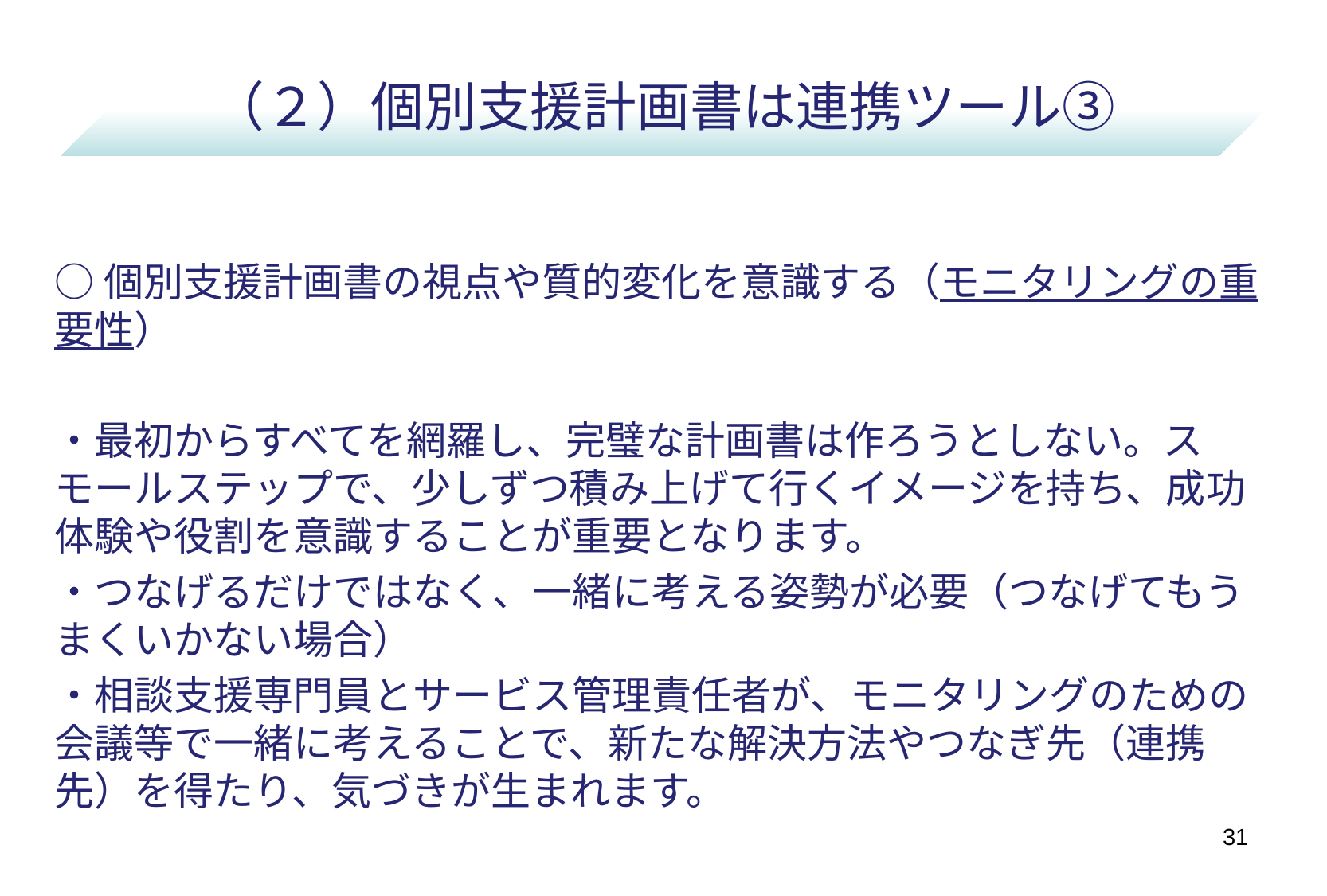

# （２）個別支援計画書は連携ツール③

○個別支援計画書の視点や質的変化を意識する（モニタリングの重要性）

・最初からすべてを網羅し、完璧な計画書は作ろうとしない。スモールステップで、少しずつ積み上げて行くイメージを持ち、成功体験や役割を意識することが重要となります。
・つなげるだけではなく、一緒に考える姿勢が必要（つなげてもうまくいかない場合）
・相談支援専門員とサービス管理責任者が、モニタリングのための会議等で一緒に考えることで、新たな解決方法やつなぎ先（連携先）を得たり、気づきが生まれます。

31